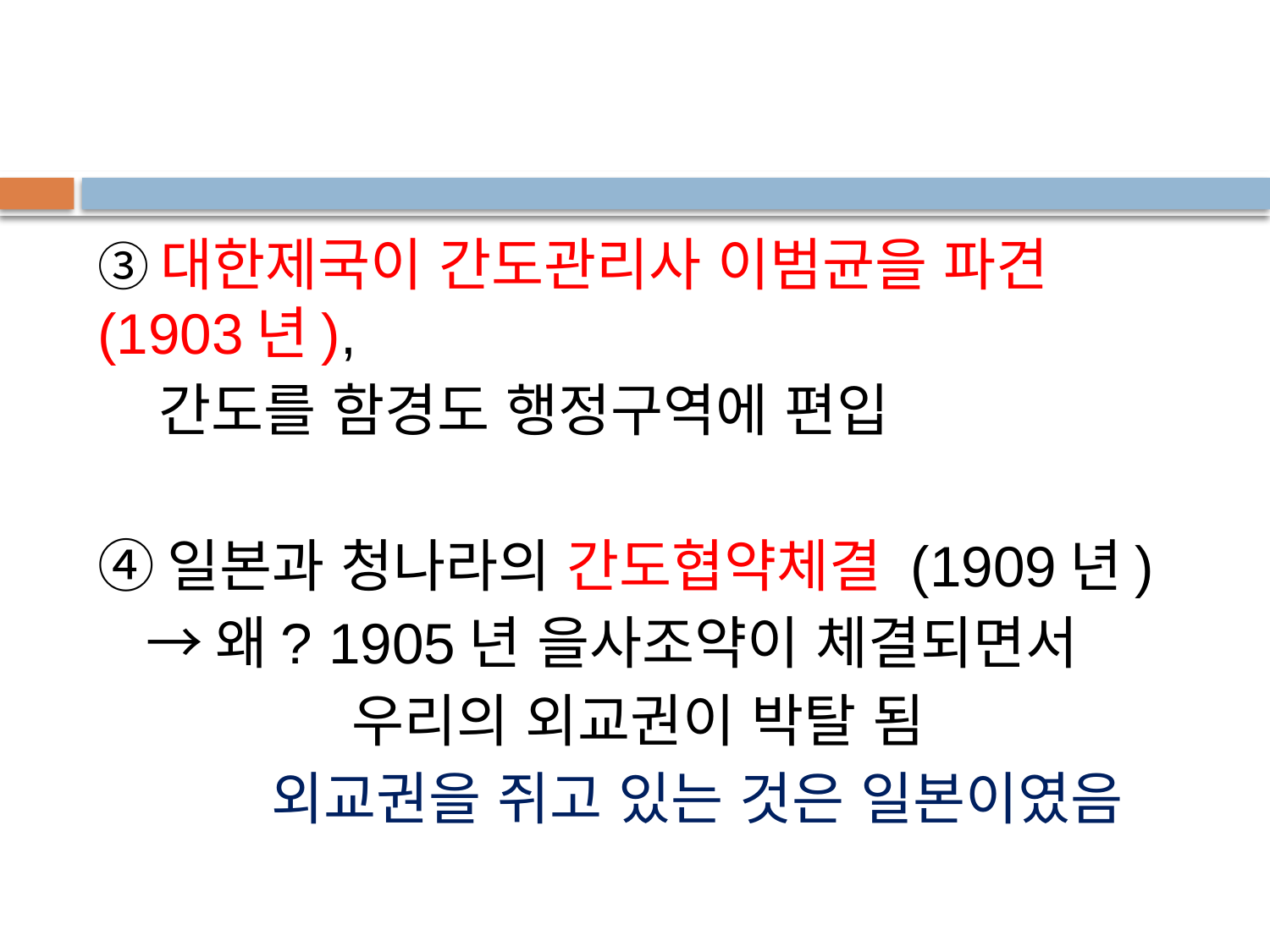

③대한제국이 간도관리사 이범균을 파견(1903년),
   간도를 함경도 행정구역에 편입

④일본과 청나라의 간도협약체결 (1909년)
   →왜? 1905년 을사조약이 체결되면서
               우리의 외교권이 박탈 됨
          외교권을 쥐고 있는 것은 일본이였음